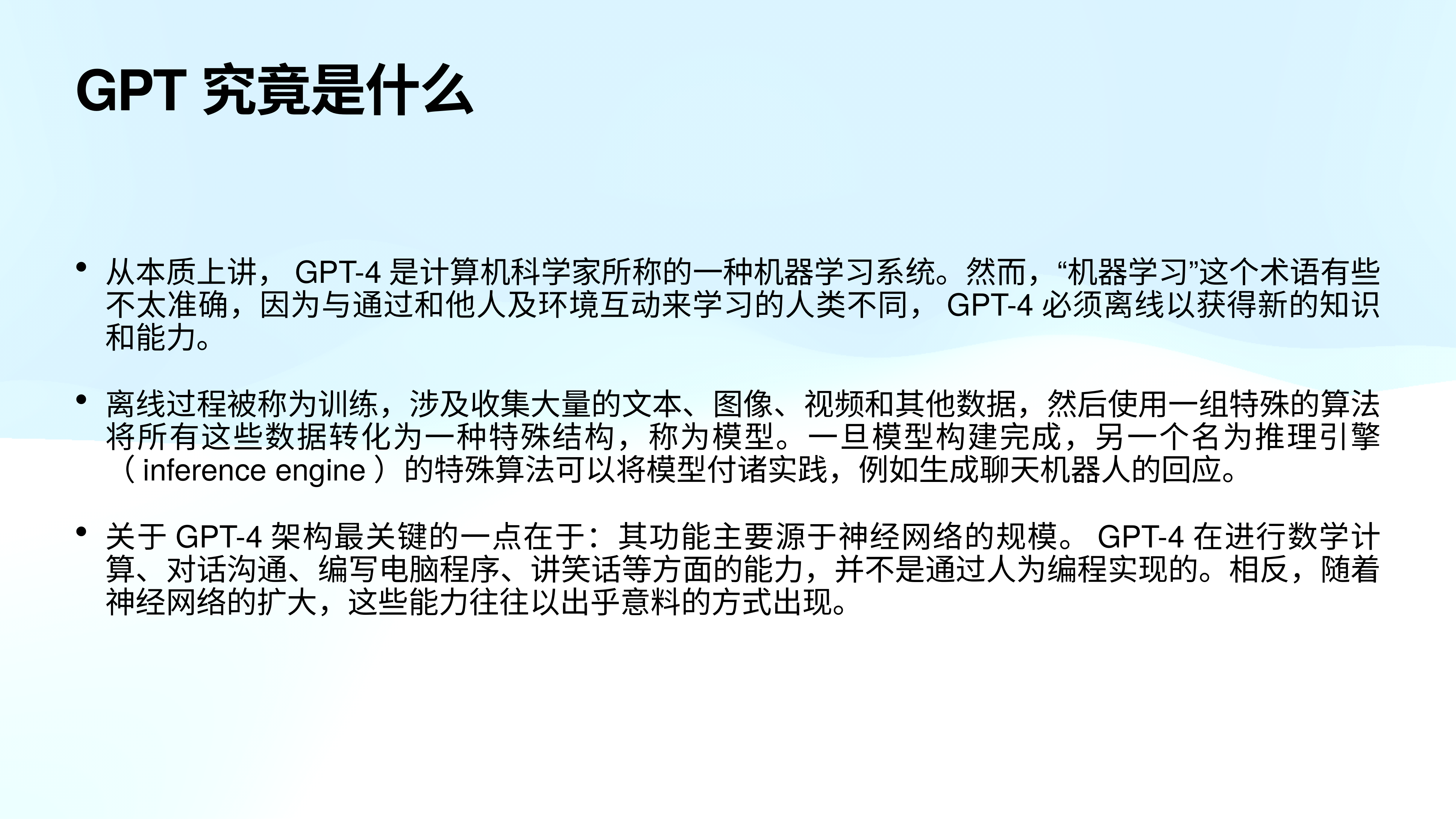

# GPT究竟是什么

从本质上讲，GPT-4是计算机科学家所称的一种机器学习系统。然而，“机器学习”这个术语有些不太准确，因为与通过和他人及环境互动来学习的人类不同，GPT-4必须离线以获得新的知识和能力。
离线过程被称为训练，涉及收集大量的文本、图像、视频和其他数据，然后使用一组特殊的算法将所有这些数据转化为一种特殊结构，称为模型。一旦模型构建完成，另一个名为推理引擎（inference engine）的特殊算法可以将模型付诸实践，例如生成聊天机器人的回应。
关于GPT-4架构最关键的一点在于：其功能主要源于神经网络的规模。GPT-4在进行数学计算、对话沟通、编写电脑程序、讲笑话等方面的能力，并不是通过人为编程实现的。相反，随着神经网络的扩大，这些能力往往以出乎意料的方式出现。